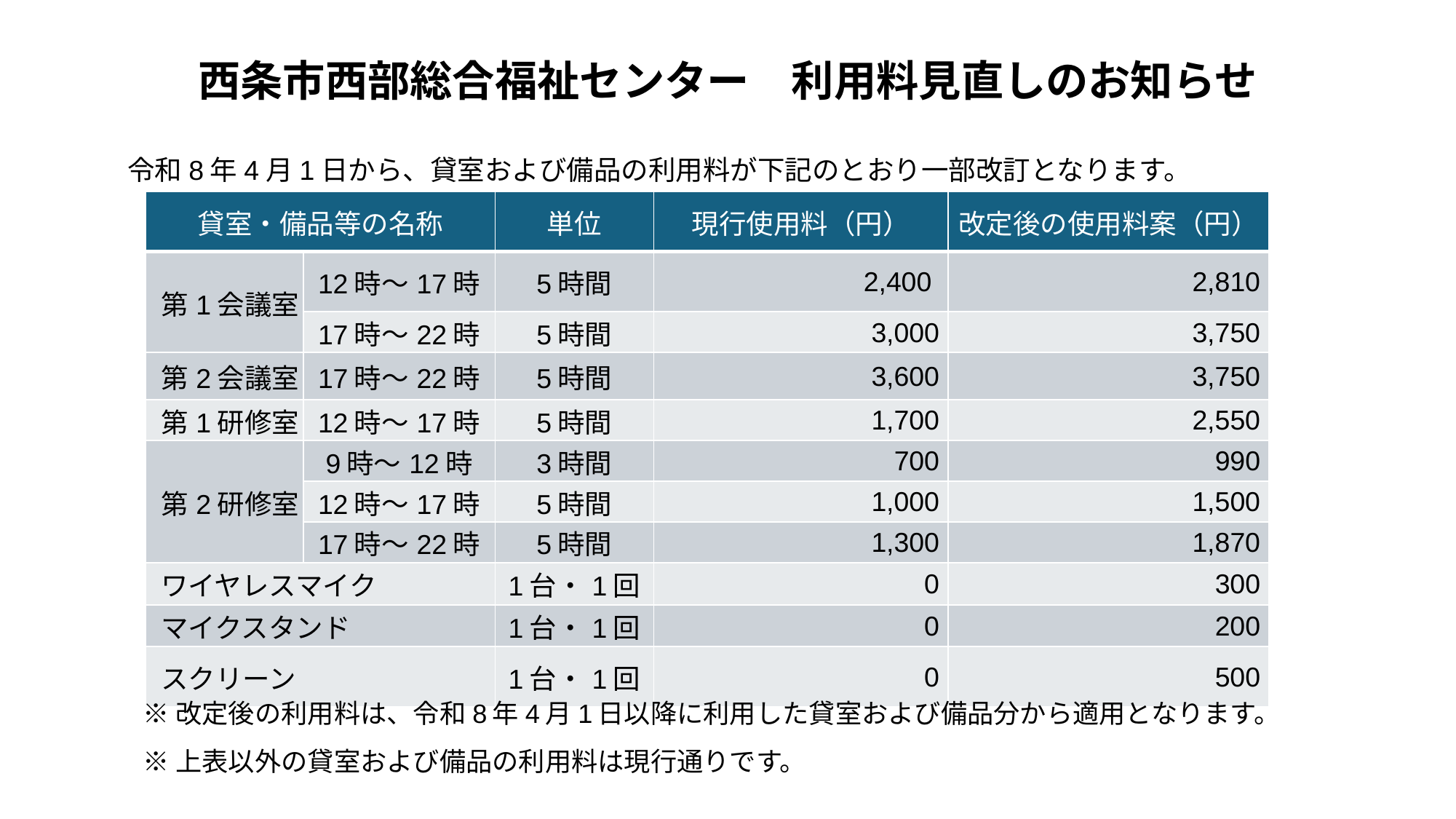

# 西条市西部総合福祉センター　利用料見直しのお知らせ
令和8年4月1日から、貸室および備品の利用料が下記のとおり一部改訂となります。
| 貸室・備品等の名称 |  | 単位 | 現行使用料（円） | 改定後の使用料案（円） |
| --- | --- | --- | --- | --- |
| 第1会議室 | 12時～17時 | 5時間 | 2,400 | 2,810 |
|  | 17時～22時 | 5時間 | 3,000 | 3,750 |
| 第2会議室 | 17時～22時 | 5時間 | 3,600 | 3,750 |
| 第1研修室 | 12時～17時 | 5時間 | 1,700 | 2,550 |
| 第2研修室 | 9時～12時 | 3時間 | 700 | 990 |
|  | 12時～17時 | 5時間 | 1,000 | 1,500 |
|  | 17時～22時 | 5時間 | 1,300 | 1,870 |
| ワイヤレスマイク |  | 1台・1回 | 0 | 300 |
| マイクスタンド |  | 1台・1回 | 0 | 200 |
| スクリーン |  | 1台・1回 | 0 | 500 |
※改定後の利用料は、令和8年4月1日以降に利用した貸室および備品分から適用となります。
※上表以外の貸室および備品の利用料は現行通りです。